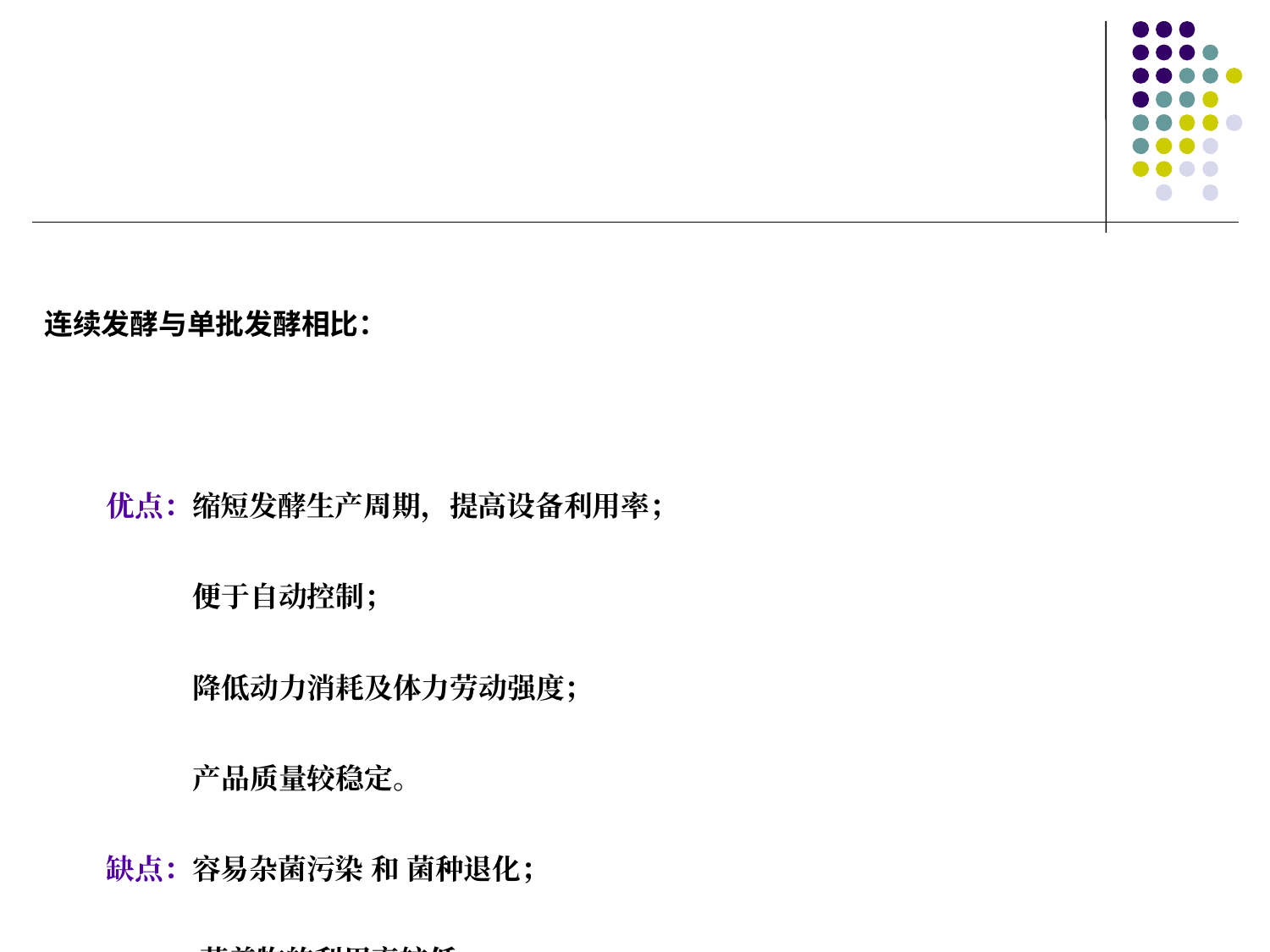

连续发酵与单批发酵相比：

       优点：缩短发酵生产周期，提高设备利用率；
                   便于自动控制；
                   降低动力消耗及体力劳动强度；
                   产品质量较稳定。
       缺点：容易杂菌污染 和 菌种退化；
                    营养物的利用率较低。